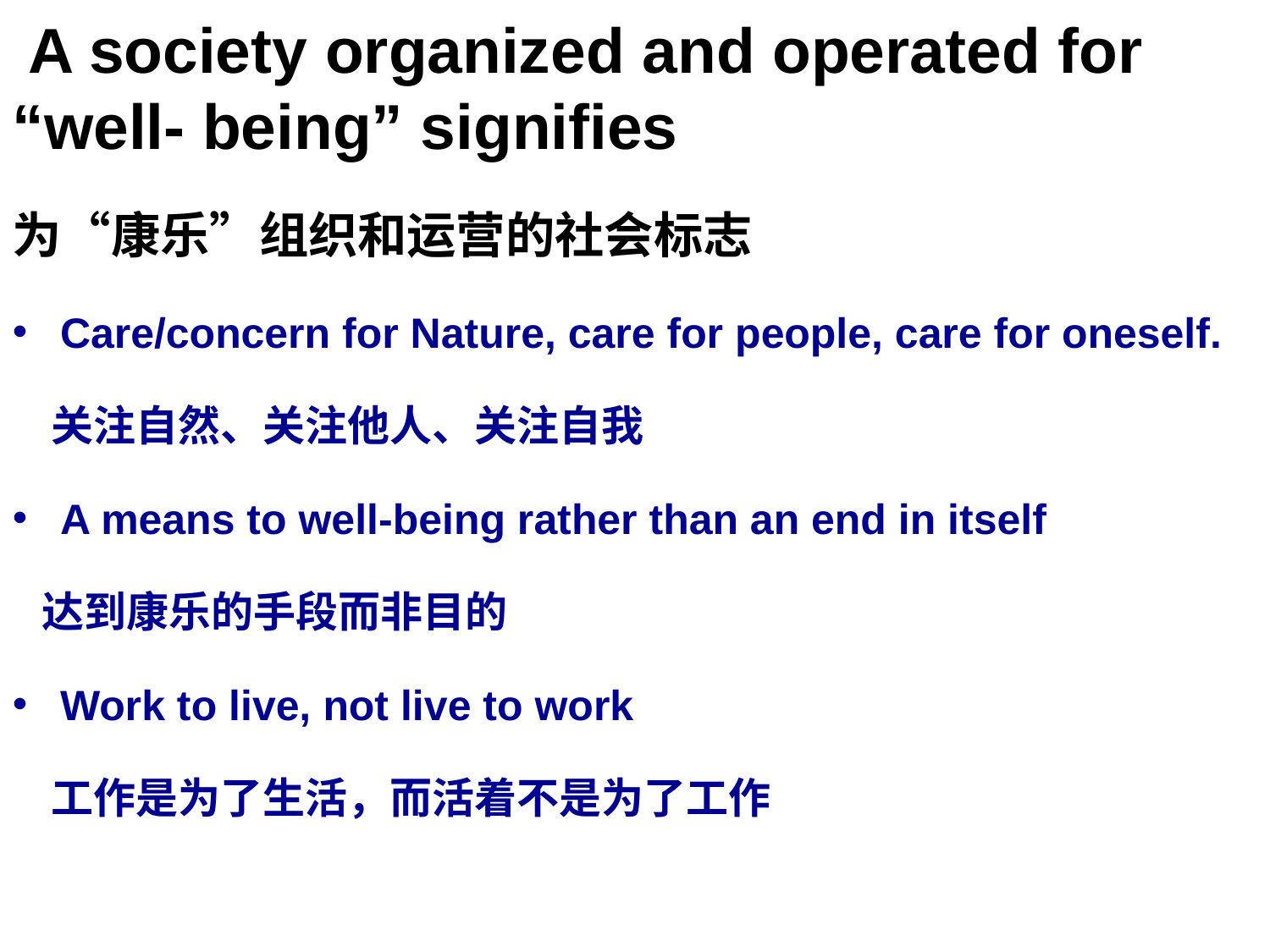

A society organized and operated for “well- being” signifies
为“康乐”组织和运营的社会标志
Care/concern for Nature, care for people, care for oneself.
   关注自然、关注他人、关注自我
A means to well-being rather than an end in itself
  达到康乐的手段而非目的
Work to live, not live to work
   工作是为了生活，而活着不是为了工作

22